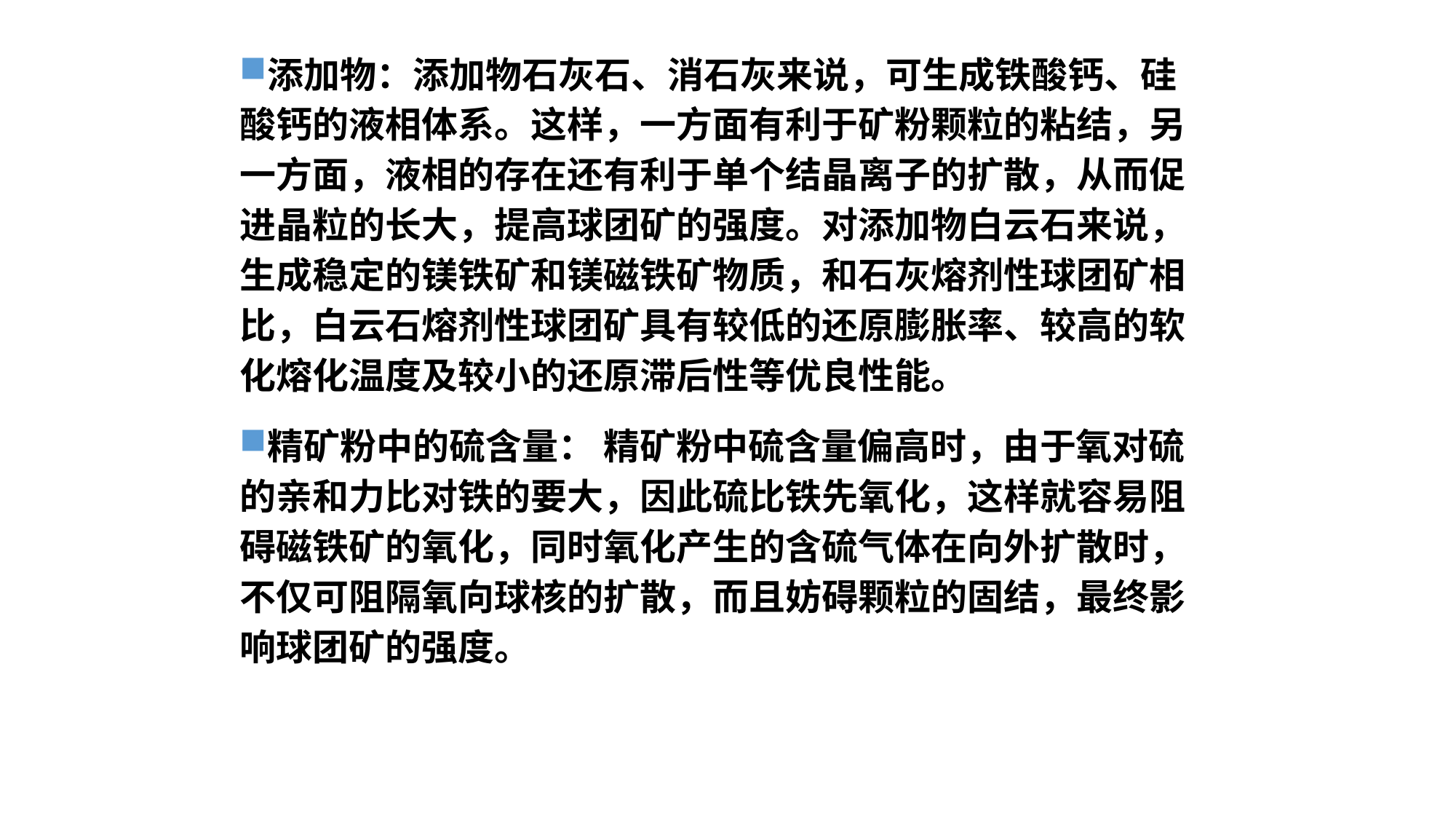

添加物：添加物石灰石、消石灰来说，可生成铁酸钙、硅酸钙的液相体系。这样，一方面有利于矿粉颗粒的粘结，另一方面，液相的存在还有利于单个结晶离子的扩散，从而促进晶粒的长大，提高球团矿的强度。对添加物白云石来说，生成稳定的镁铁矿和镁磁铁矿物质，和石灰熔剂性球团矿相比，白云石熔剂性球团矿具有较低的还原膨胀率、较高的软化熔化温度及较小的还原滞后性等优良性能。
精矿粉中的硫含量： 精矿粉中硫含量偏高时，由于氧对硫的亲和力比对铁的要大，因此硫比铁先氧化，这样就容易阻碍磁铁矿的氧化，同时氧化产生的含硫气体在向外扩散时，不仅可阻隔氧向球核的扩散，而且妨碍颗粒的固结，最终影响球团矿的强度。
49